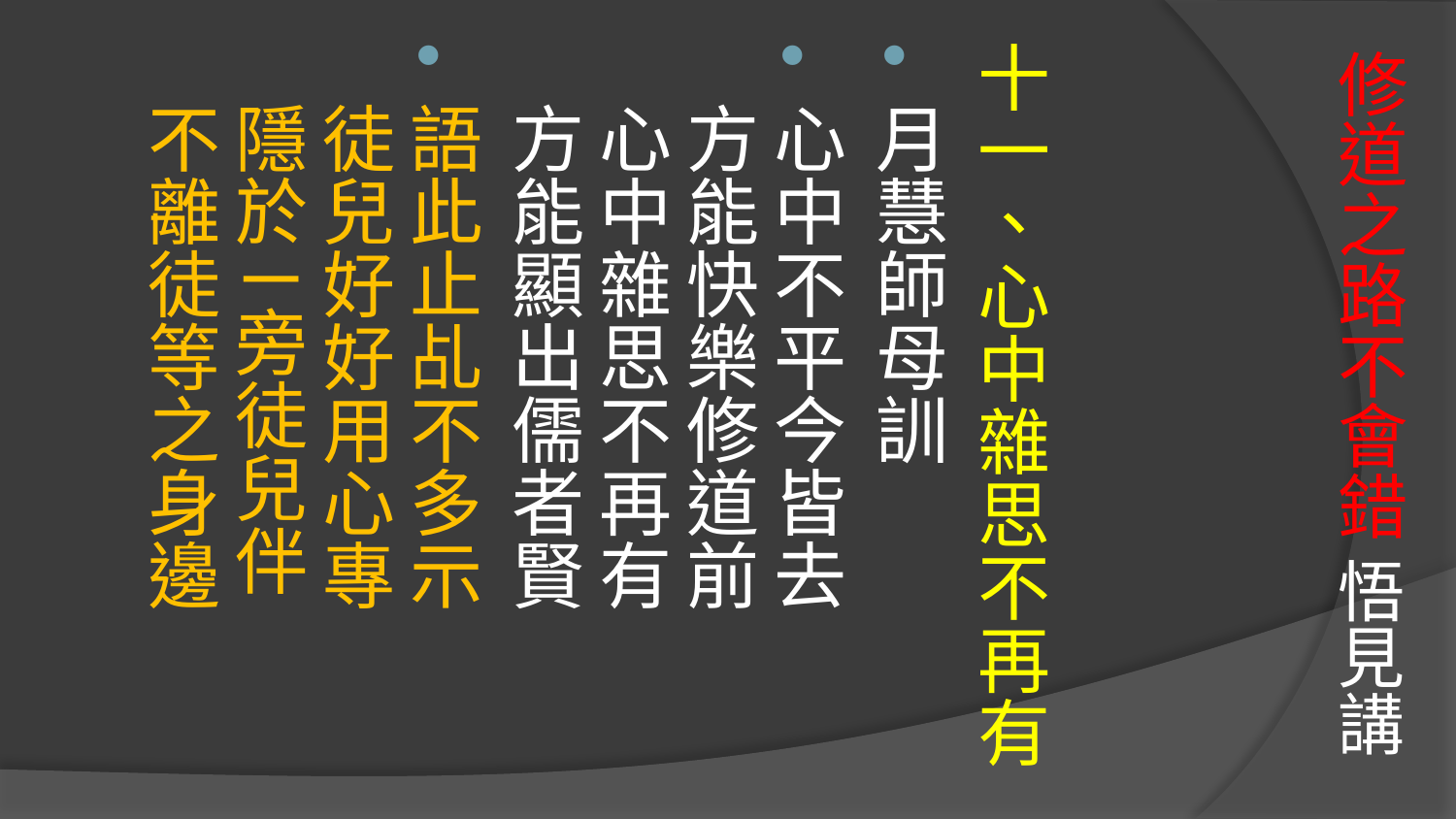

# 修道之路不會錯 悟見講
十一、心中雜思不再有
月慧師母訓
心中不平今皆去　　方能快樂修道前
心中雜思不再有　　方能顯出儒者賢
語此止乩不多示　　徒兒好好用心專
隱於ㄧ旁徒兒伴　　不離徒等之身邊